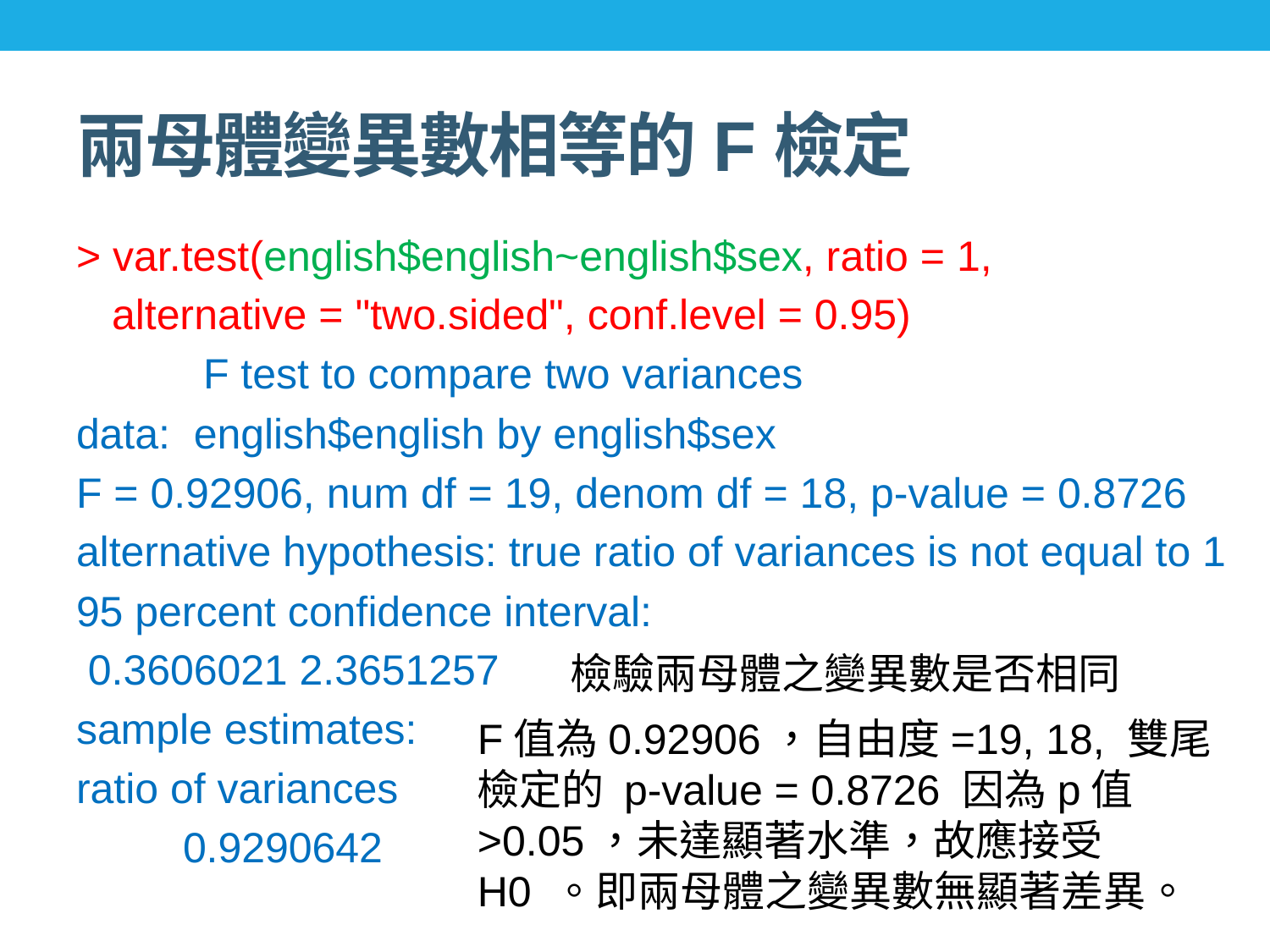

# 兩母體變異數相等的F檢定
> var.test(english$english~english$sex, ratio = 1,
   alternative = "two.sided", conf.level = 0.95)
	F test to compare two variances
data:  english$english by english$sex
F = 0.92906, num df = 19, denom df = 18, p-value = 0.8726
alternative hypothesis: true ratio of variances is not equal to 1
95 percent confidence interval:
 0.3606021 2.3651257
sample estimates:
ratio of variances
         0.9290642
檢驗兩母體之變異數是否相同
F值為0.92906，自由度=19, 18, 雙尾檢定的 p-value = 0.8726 因為p值>0.05，未達顯著水準，故應接受H0 。即兩母體之變異數無顯著差異。